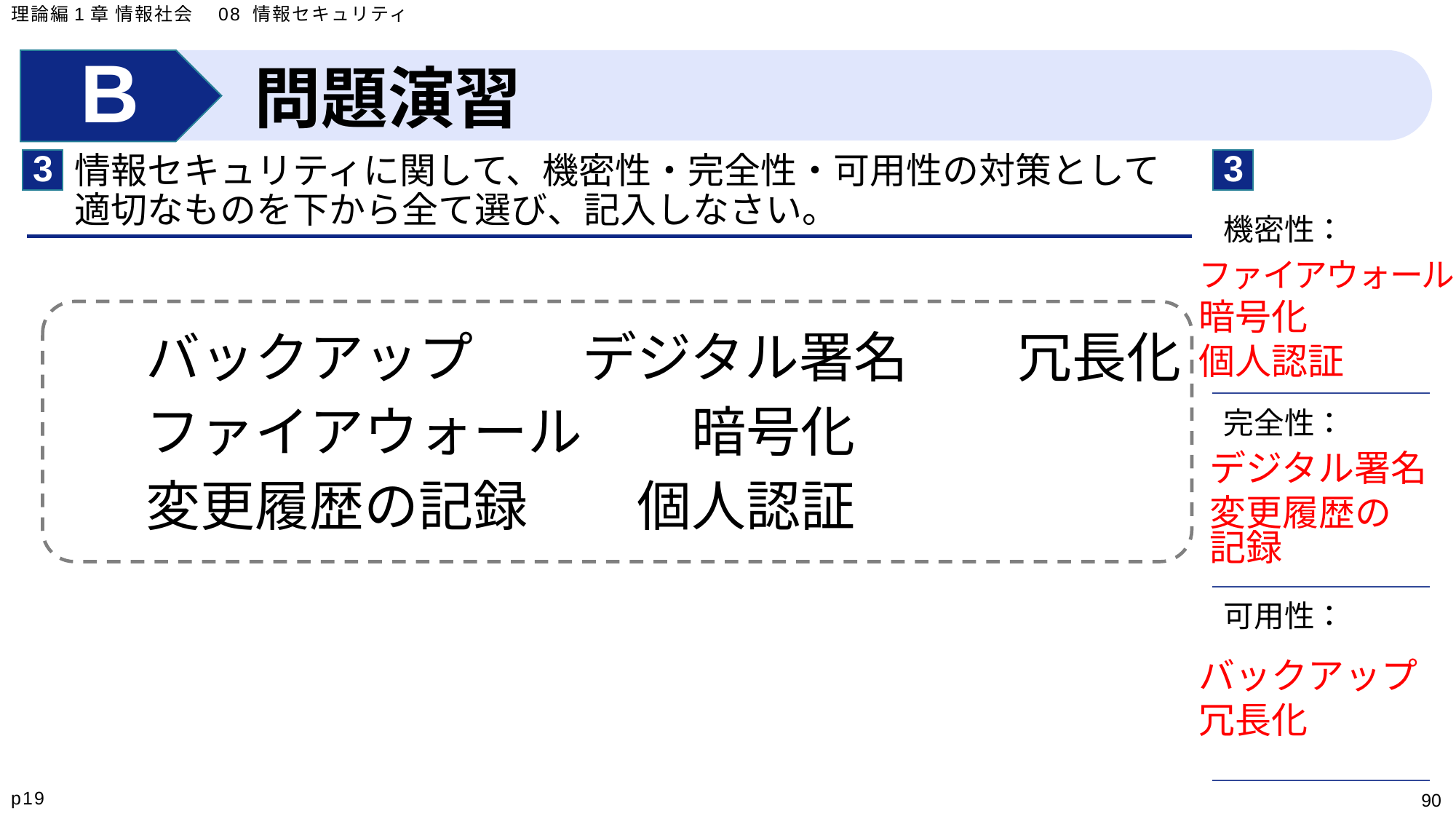

理論編1章 情報社会　08 情報セキュリティ
問題演習
3
3
情報セキュリティに関して、機密性・完全性・可用性の対策として適切なものを下から全て選び、記入しなさい。
| 機密性： |
| --- |
| 完全性： |
| 可用性： |

　　バックアップ　　デジタル署名　　冗長化
　　ファイアウォール　　暗号化
　　変更履歴の記録　　個人認証

ファイアウォール
暗号化
個人認証

デジタル署名
変更履歴の
記録
バックアップ
冗長化
p19
90